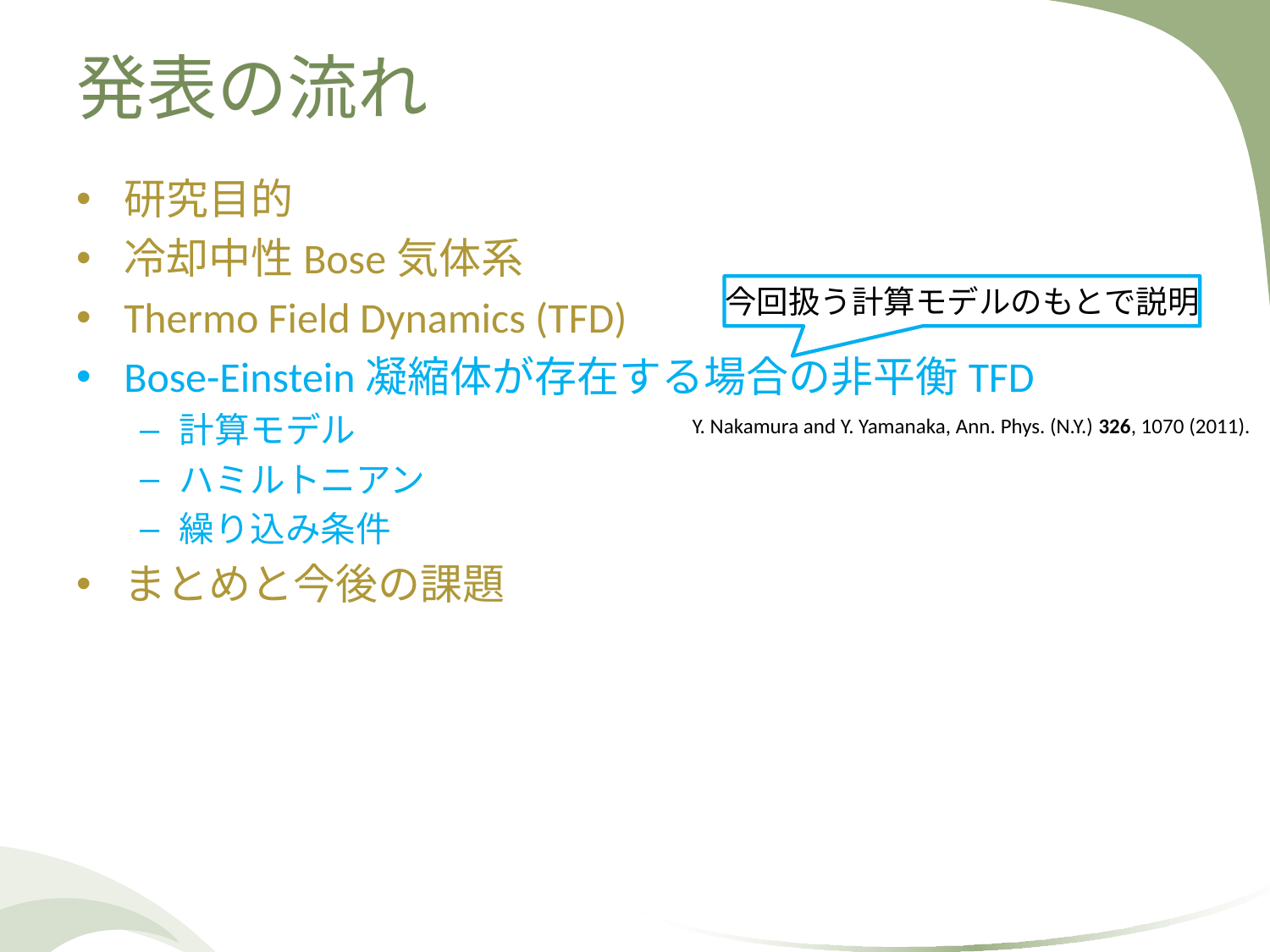

# 発表の流れ
研究目的
冷却中性Bose気体系
Thermo Field Dynamics (TFD)
Bose-Einstein凝縮体が存在する場合の非平衡TFD
計算モデル
ハミルトニアン
繰り込み条件
まとめと今後の課題
今回扱う計算モデルのもとで説明

Y. Nakamura and Y. Yamanaka, Ann. Phys. (N.Y.) 326, 1070 (2011).